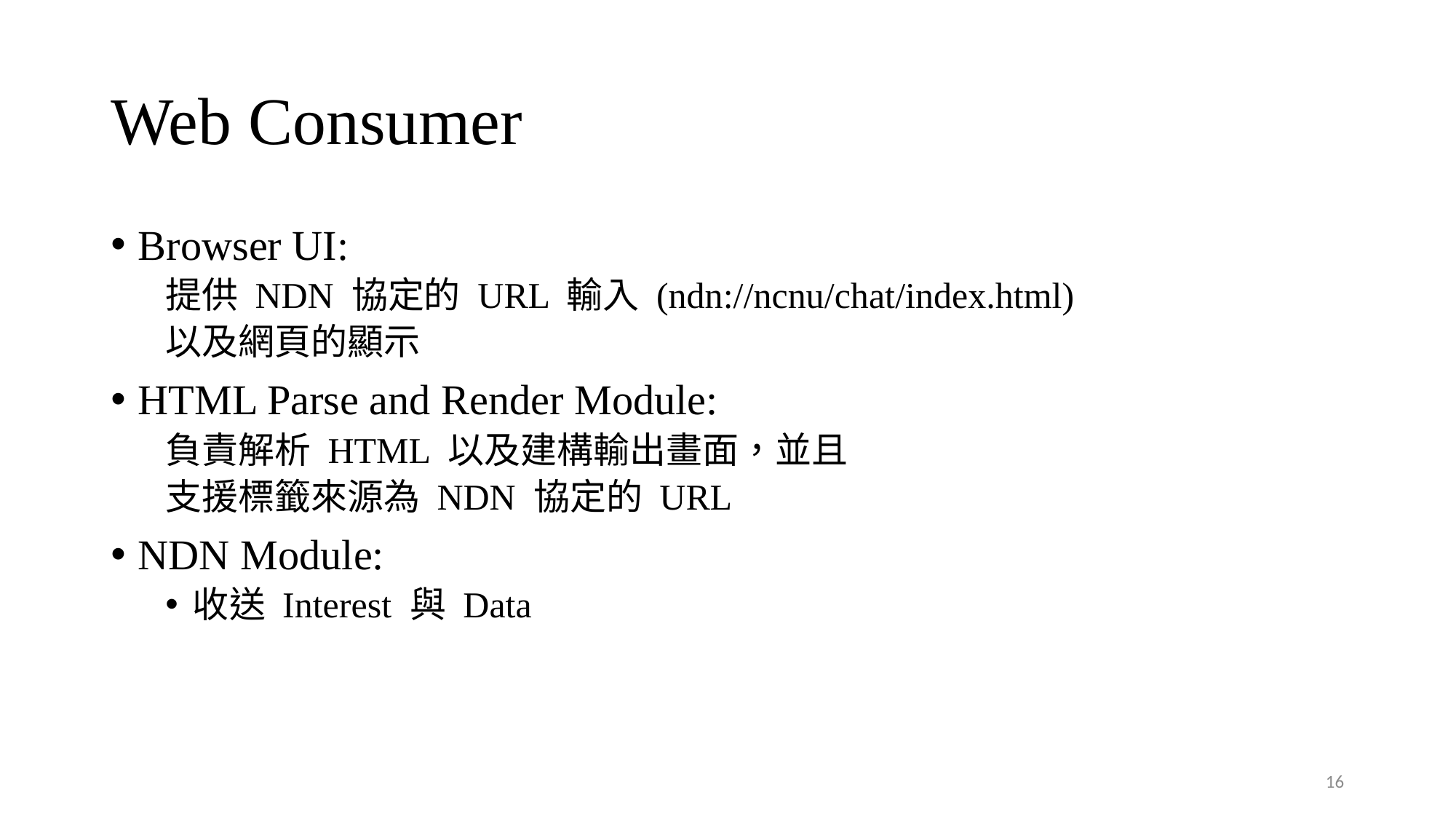

# Web Consumer
Browser UI:
提供 NDN 協定的 URL 輸入 (ndn://ncnu/chat/index.html)
以及網頁的顯示
HTML Parse and Render Module:
負責解析 HTML 以及建構輸出畫面，並且
支援標籤來源為 NDN 協定的 URL
NDN Module:
收送 Interest 與 Data

16